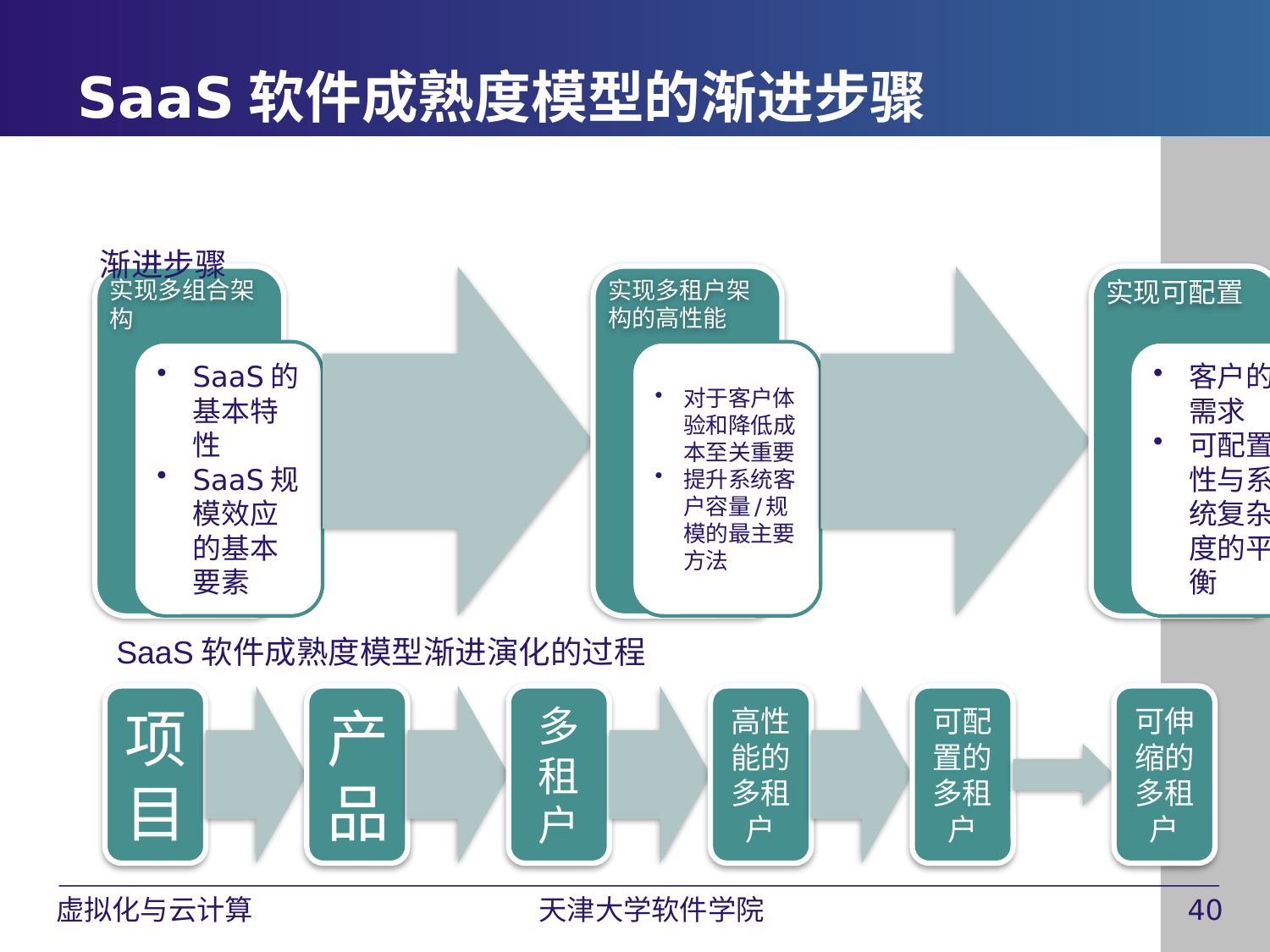

# SaaS软件成熟度模型的渐进步骤
渐进步骤
实现多组合架构
SaaS的基本特性
实现多租户架构的高性能
实现可配置
客户的需求
SaaS规模效应的基本要素
对于客户体验和降低成本至关重要
提升系统客户容量/规模的最主要方法
可配置性与系统复杂度的平衡
SaaS软件成熟度模型渐进演化的过程
项目
产品
高性能的多租户
多租户
可配置的多租户
可伸缩的多租户